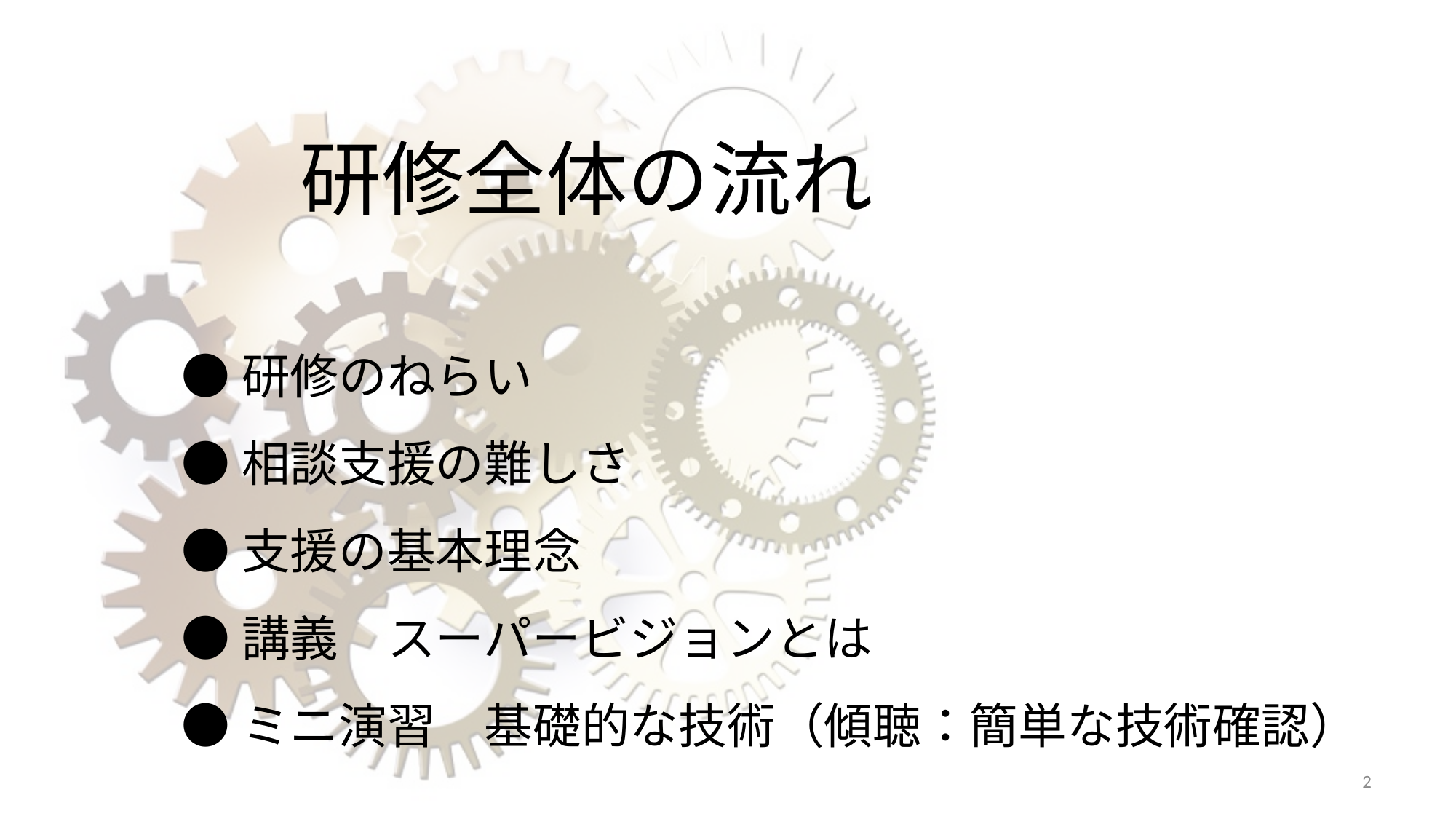

# 研修全体の流れ
●研修のねらい
●相談支援の難しさ
●支援の基本理念
●講義　スーパービジョンとは
●ミニ演習　基礎的な技術（傾聴：簡単な技術確認）

2